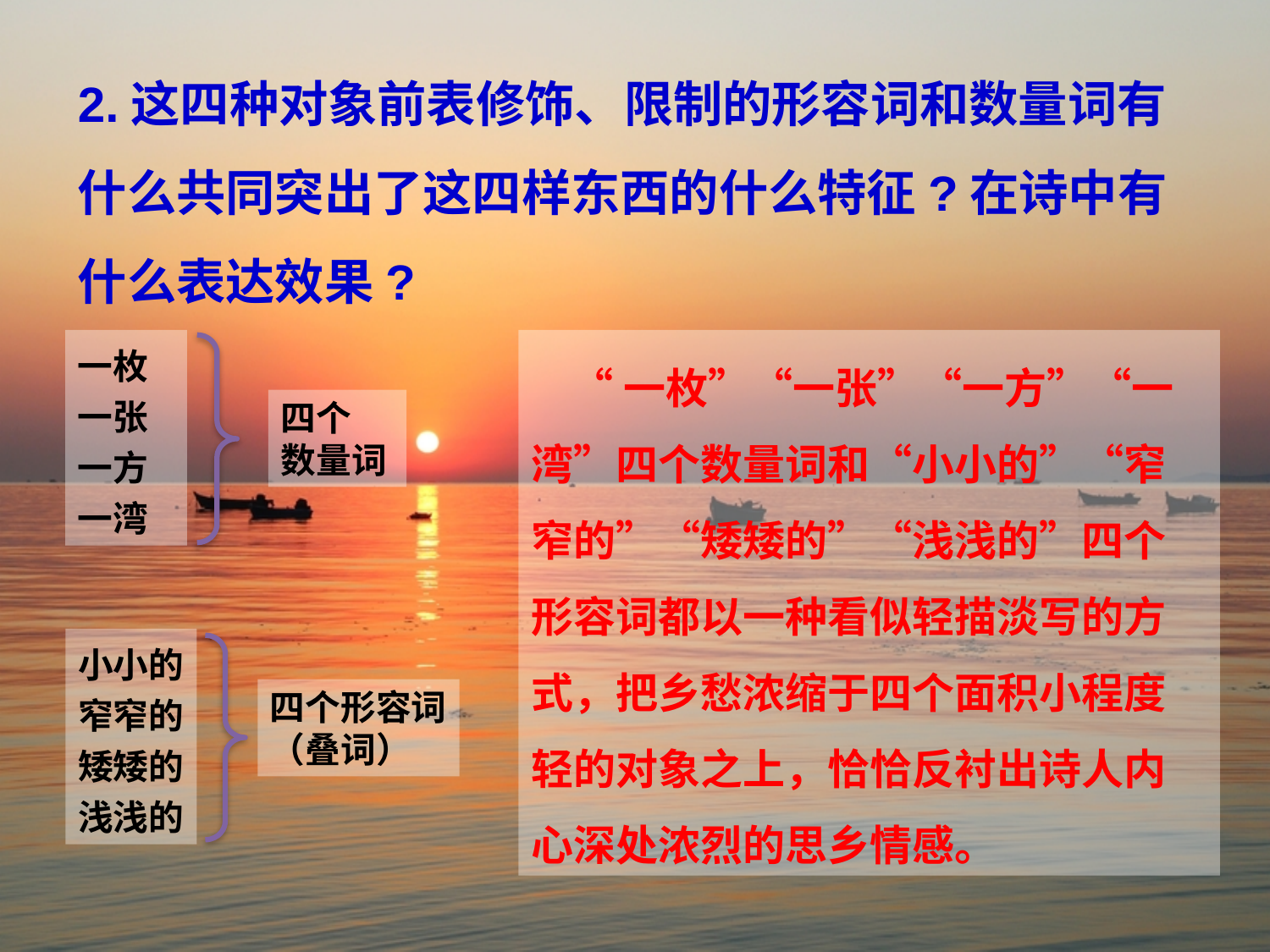

2.这四种对象前表修饰、限制的形容词和数量词有什么共同突出了这四样东西的什么特征?在诗中有什么表达效果?
一枚
一张
一方
一湾

四个
数量词
     “一枚”“一张”“一方”“一湾”四个数量词和“小小的”“窄窄的”“矮矮的”“浅浅的”四个形容词都以一种看似轻描淡写的方式，把乡愁浓缩于四个面积小程度轻的对象之上，恰恰反衬出诗人内心深处浓烈的思乡情感。
小小的
窄窄的
矮矮的
浅浅的

四个形容词
（叠词）